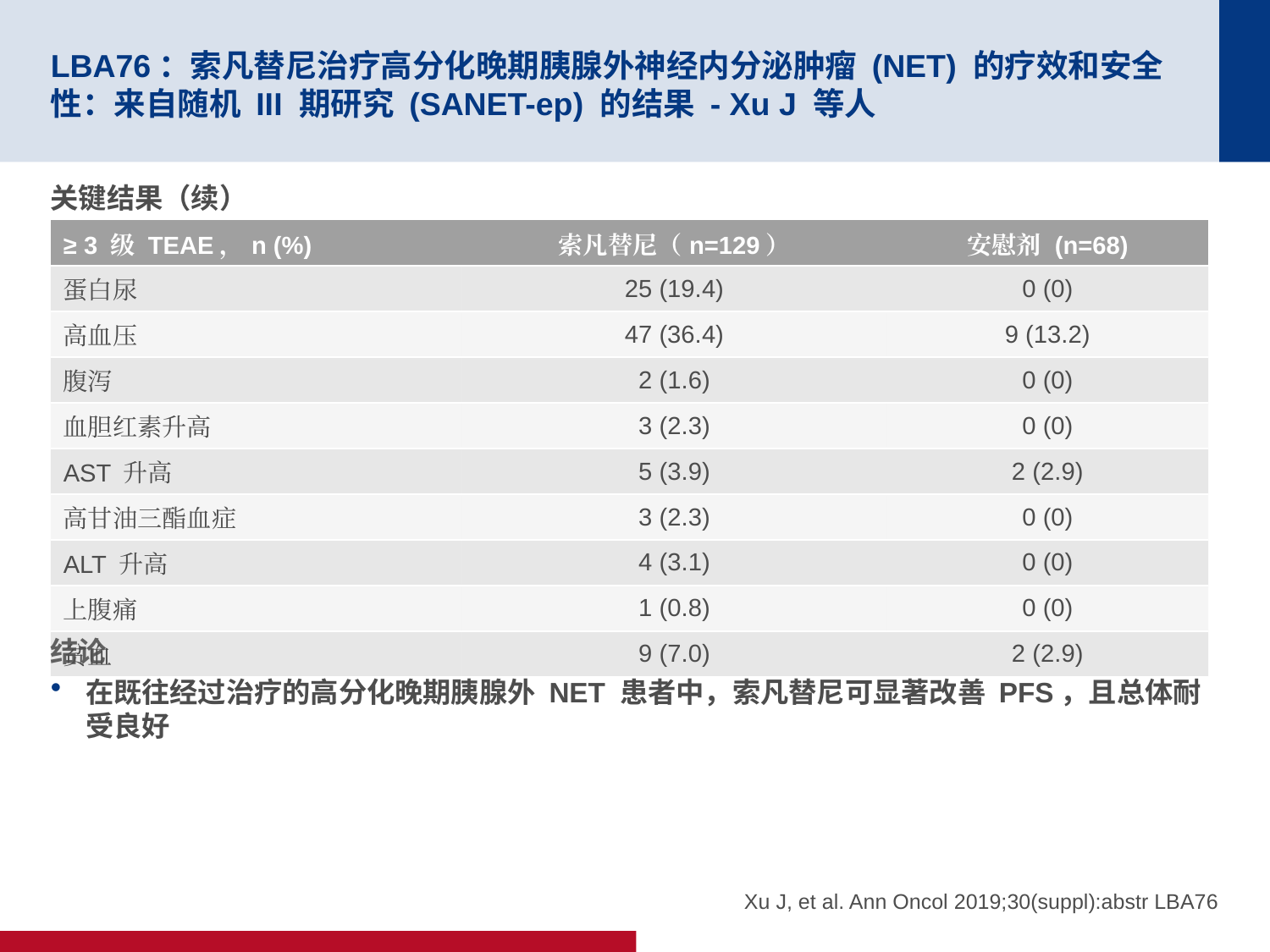

# LBA76：索凡替尼治疗高分化晚期胰腺外神经内分泌肿瘤 (NET) 的疗效和安全性：来自随机 III 期研究 (SANET-ep) 的结果 - Xu J 等人
关键结果（续）
结论
在既往经过治疗的高分化晚期胰腺外 NET 患者中，索凡替尼可显著改善 PFS，且总体耐受良好
| ≥ 3 级 TEAE，n (%) | 索凡替尼（n=129） | 安慰剂 (n=68) |
| --- | --- | --- |
| 蛋白尿 | 25 (19.4) | 0 (0) |
| 高血压 | 47 (36.4) | 9 (13.2) |
| 腹泻 | 2 (1.6) | 0 (0) |
| 血胆红素升高 | 3 (2.3) | 0 (0) |
| AST 升高 | 5 (3.9) | 2 (2.9) |
| 高甘油三酯血症 | 3 (2.3) | 0 (0) |
| ALT 升高 | 4 (3.1) | 0 (0) |
| 上腹痛 | 1 (0.8) | 0 (0) |
| 贫血 | 9 (7.0) | 2 (2.9) |
Xu J, et al. Ann Oncol 2019;30(suppl):abstr LBA76